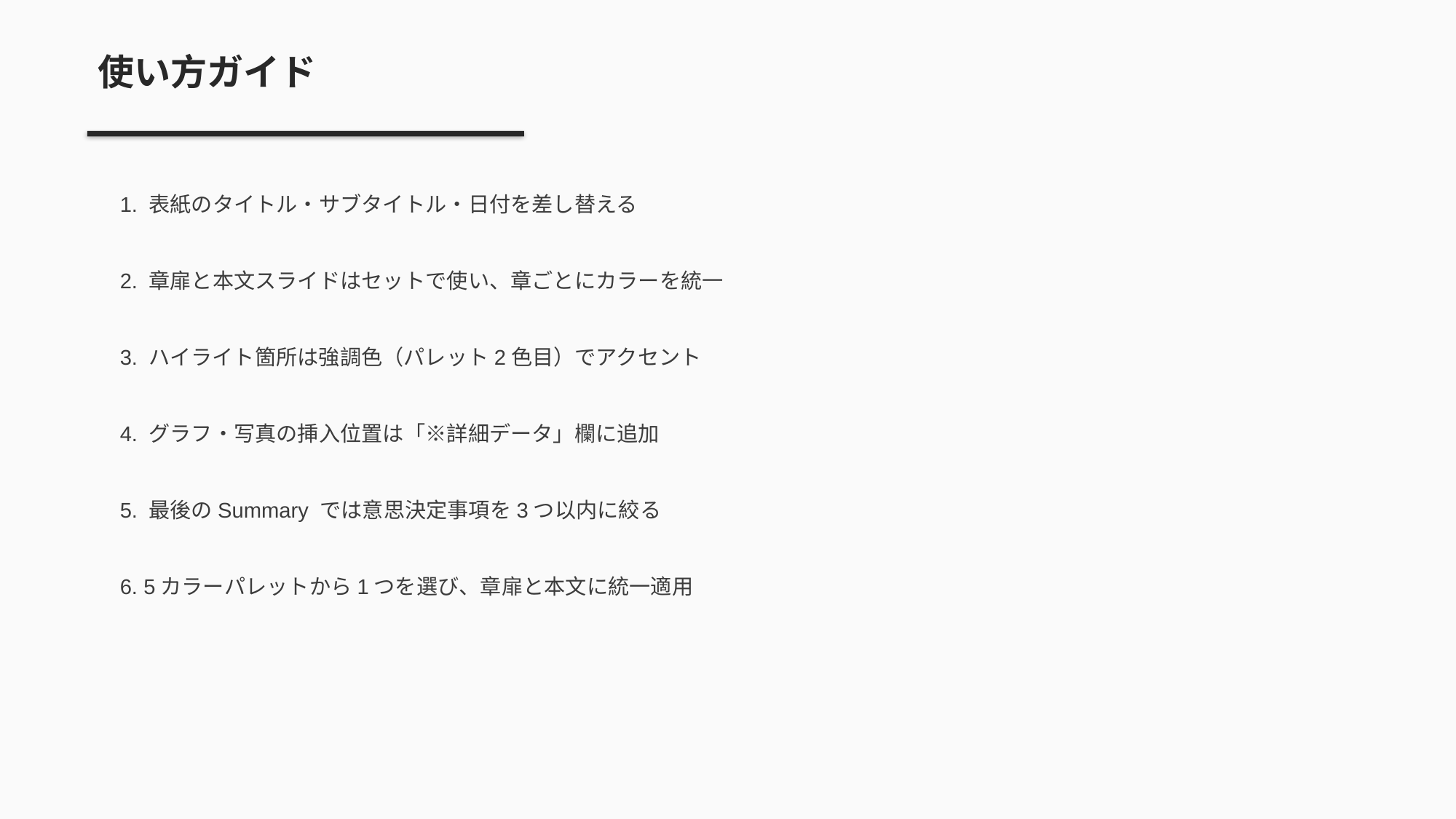

使い方ガイド

1. 表紙のタイトル・サブタイトル・日付を差し替える
2. 章扉と本文スライドはセットで使い、章ごとにカラーを統一
3. ハイライト箇所は強調色（パレット2色目）でアクセント
4. グラフ・写真の挿入位置は「※詳細データ」欄に追加
5. 最後のSummary では意思決定事項を3つ以内に絞る
6. 5カラーパレットから1つを選び、章扉と本文に統一適用